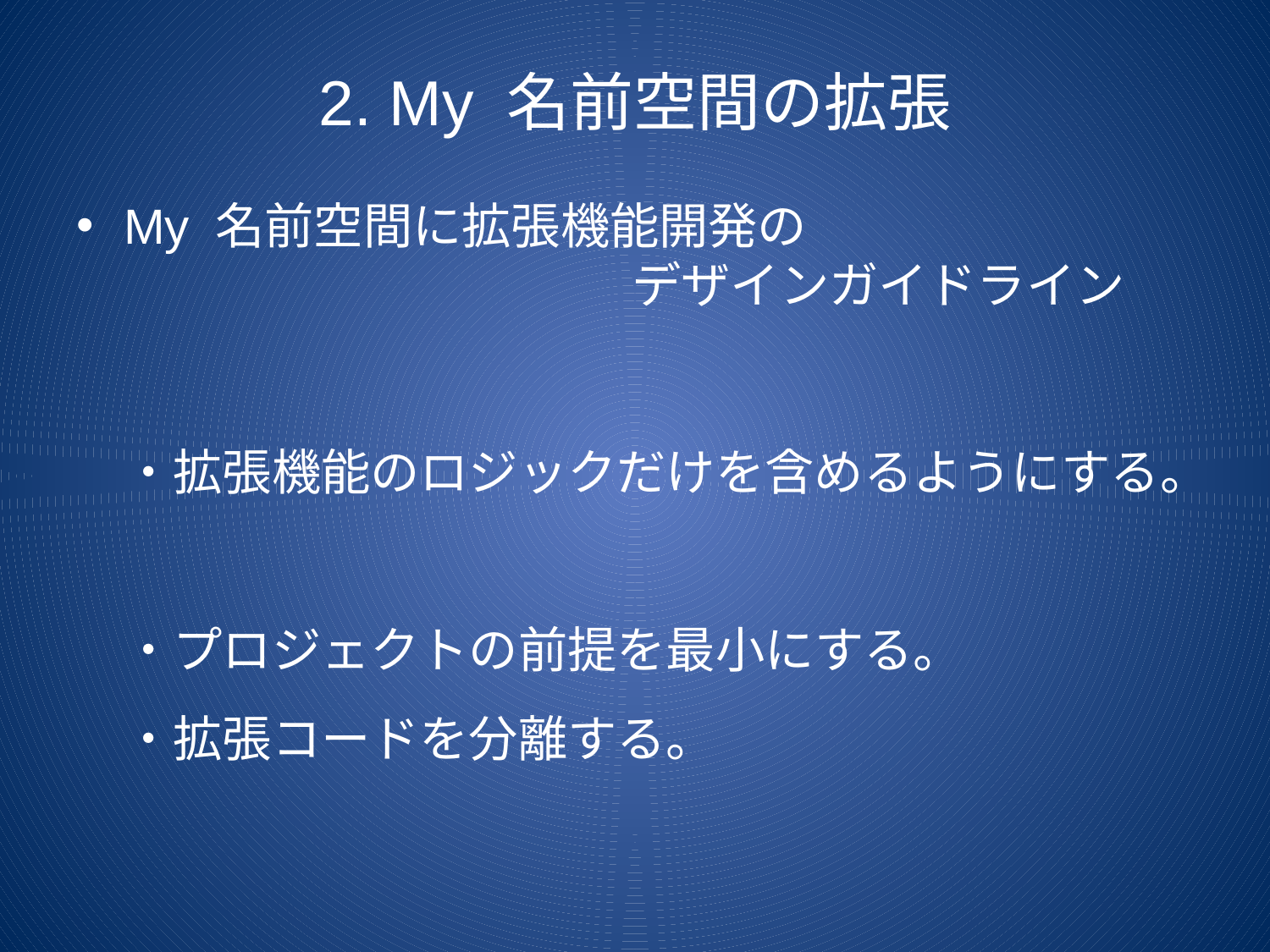

# 2. My 名前空間の拡張
My 名前空間に拡張機能開発の
				デザインガイドライン
・拡張機能のロジックだけを含めるようにする。
・プロジェクトの前提を最小にする。
・拡張コードを分離する。